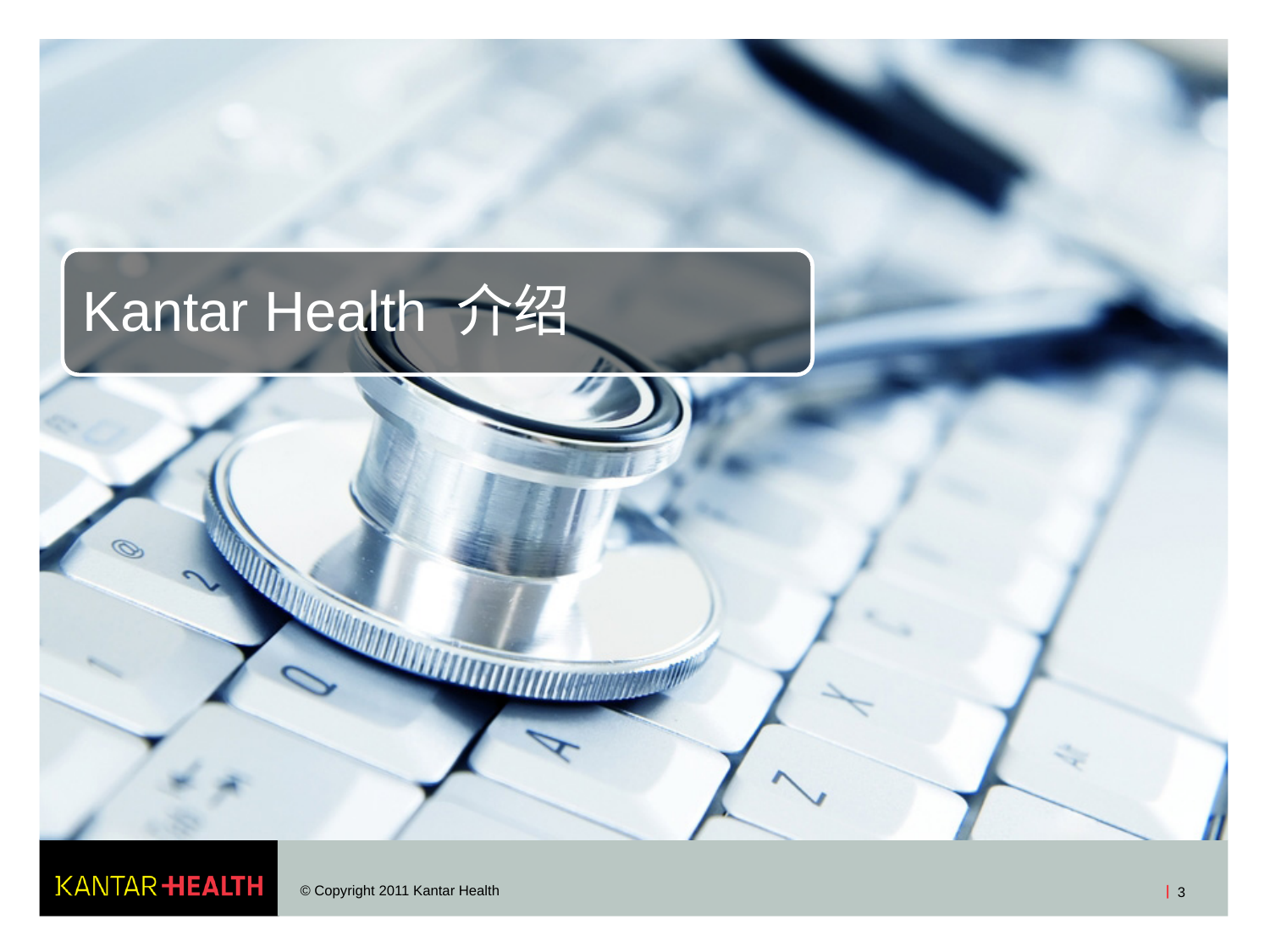

Kantar Health 介绍
© Copyright 2011 Kantar Health
3